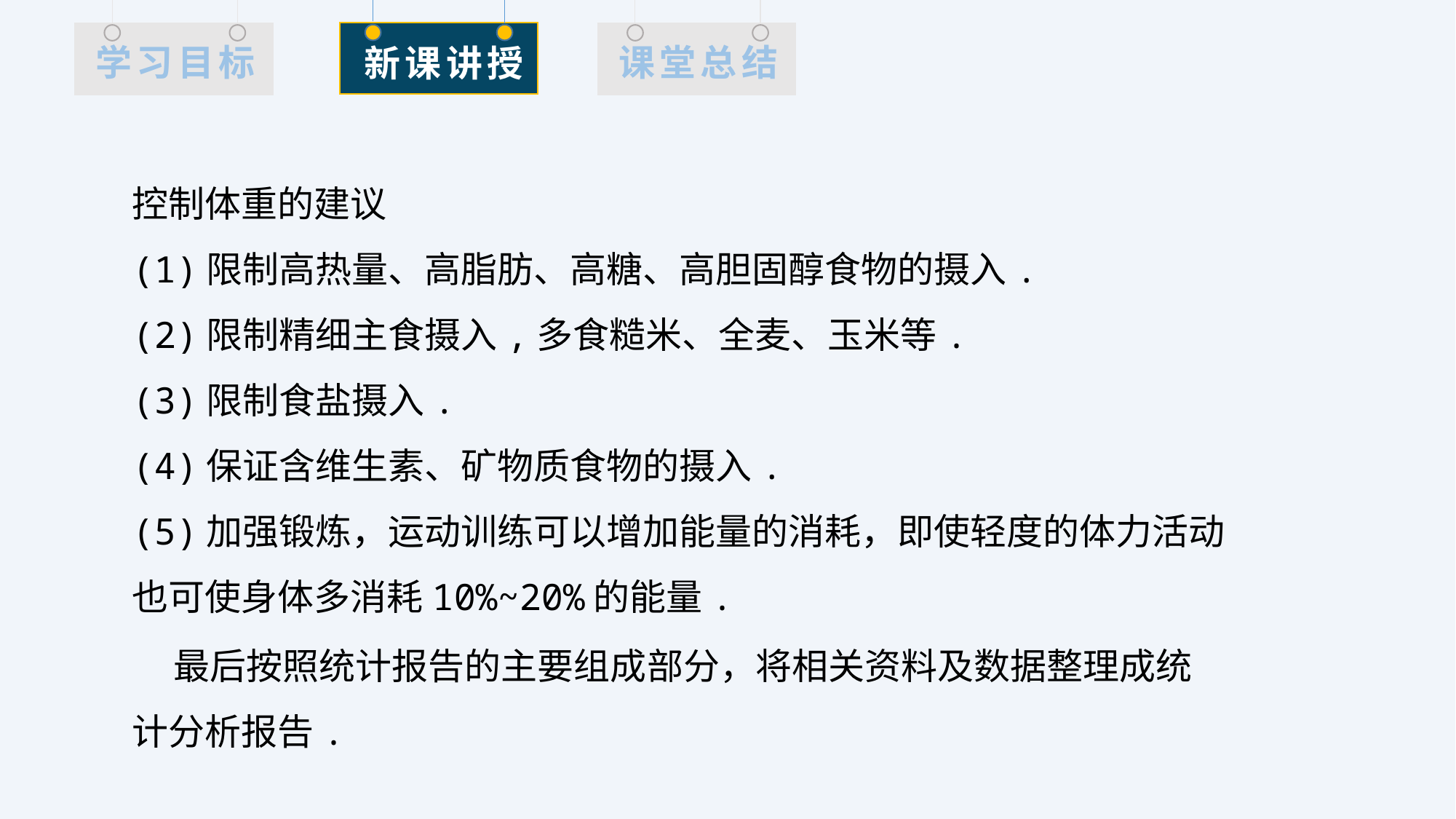

控制体重的建议
(1)限制高热量、高脂肪、高糖、高胆固醇食物的摄入.
(2)限制精细主食摄入,多食糙米、全麦、玉米等.
(3)限制食盐摄入.
(4)保证含维生素、矿物质食物的摄入.
(5)加强锻炼，运动训练可以增加能量的消耗，即使轻度的体力活动也可使身体多消耗10%~20%的能量.
    最后按照统计报告的主要组成部分，将相关资料及数据整理成统计分析报告.